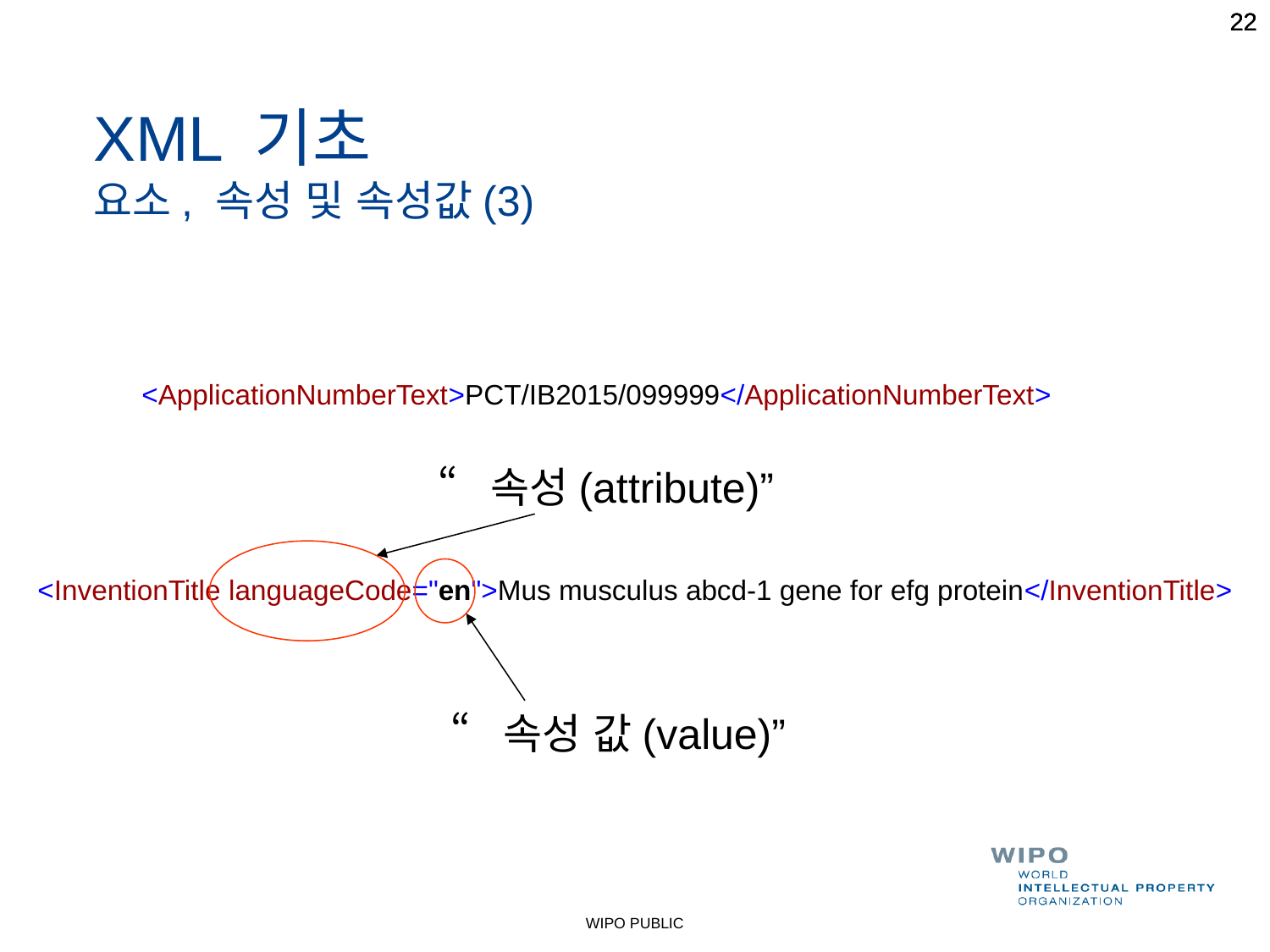

22
22
22
XML 기초
요소, 속성 및 속성값(3)

<ApplicationNumberText>PCT/IB2015/099999</ApplicationNumberText>
“속성(attribute)”

<InventionTitle languageCode="en">Mus musculus abcd-1 gene for efg protein</InventionTitle>
“속성 값(value)”